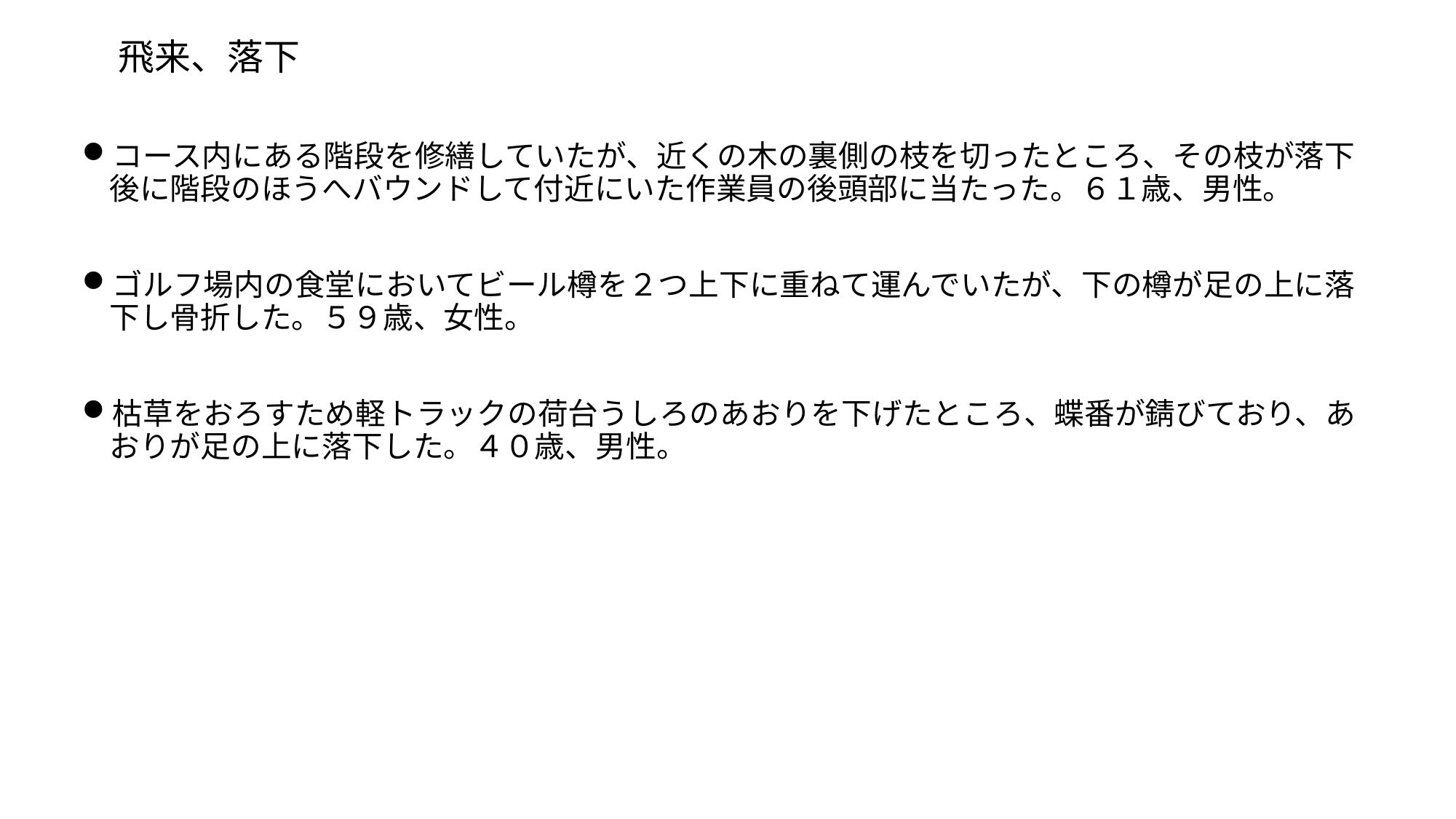

飛来、落下

コース内にある階段を修繕していたが、近くの木の裏側の枝を切ったところ、その枝が落下後に階段のほうへバウンドして付近にいた作業員の後頭部に当たった。６１歳、男性。

ゴルフ場内の食堂においてビール樽を２つ上下に重ねて運んでいたが、下の樽が足の上に落下し骨折した。５９歳、女性。

枯草をおろすため軽トラックの荷台うしろのあおりを下げたところ、蝶番が錆びており、あおりが足の上に落下した。４０歳、男性。